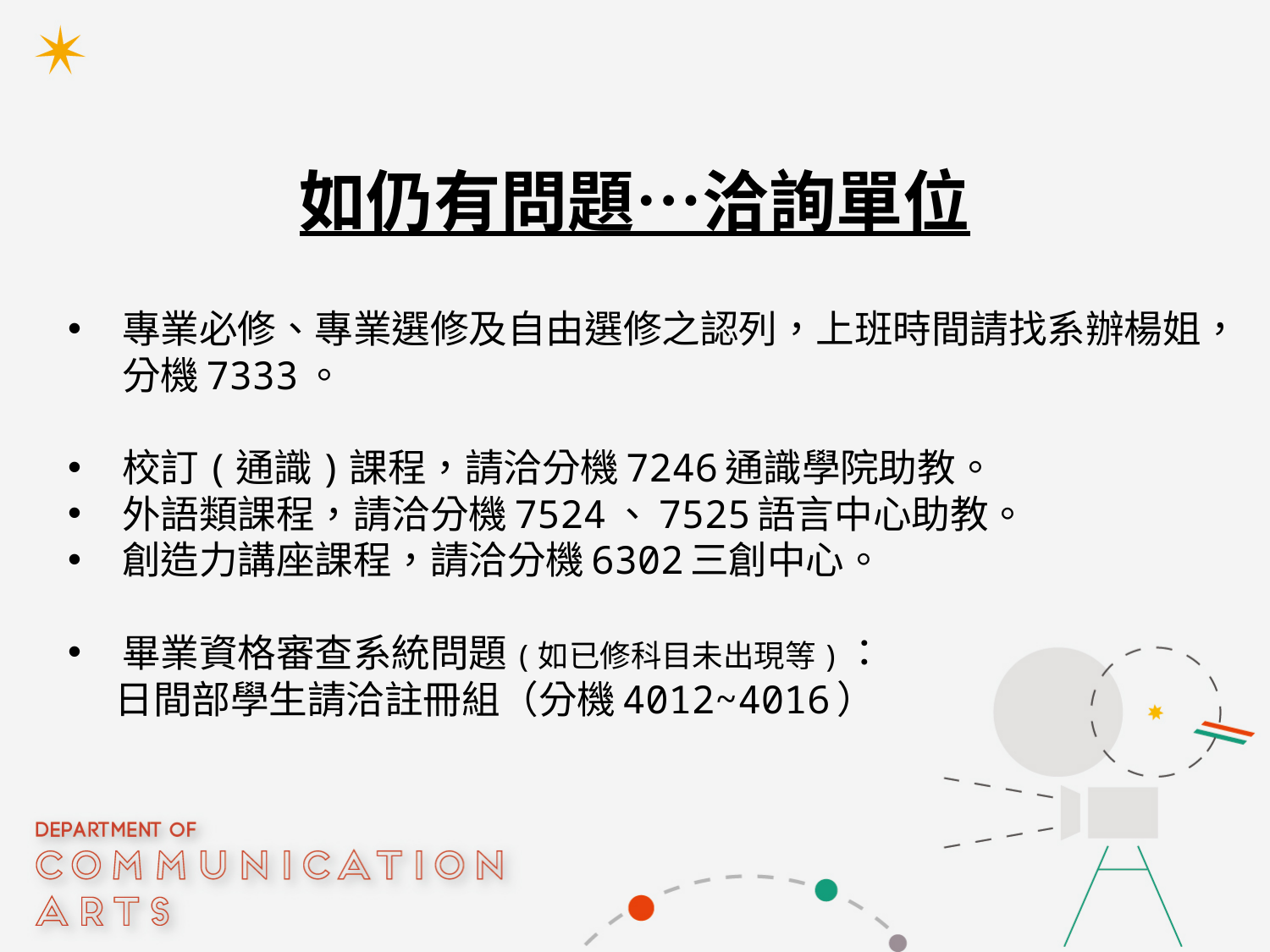

# 如仍有問題…洽詢單位
專業必修、專業選修及自由選修之認列，上班時間請找系辦楊姐，分機7333。

校訂(通識)課程，請洽分機7246通識學院助教。
外語類課程，請洽分機7524、7525語言中心助教。
創造力講座課程，請洽分機6302三創中心。

畢業資格審查系統問題(如已修科目未出現等)：
　 日間部學生請洽註冊組（分機4012~4016）

7